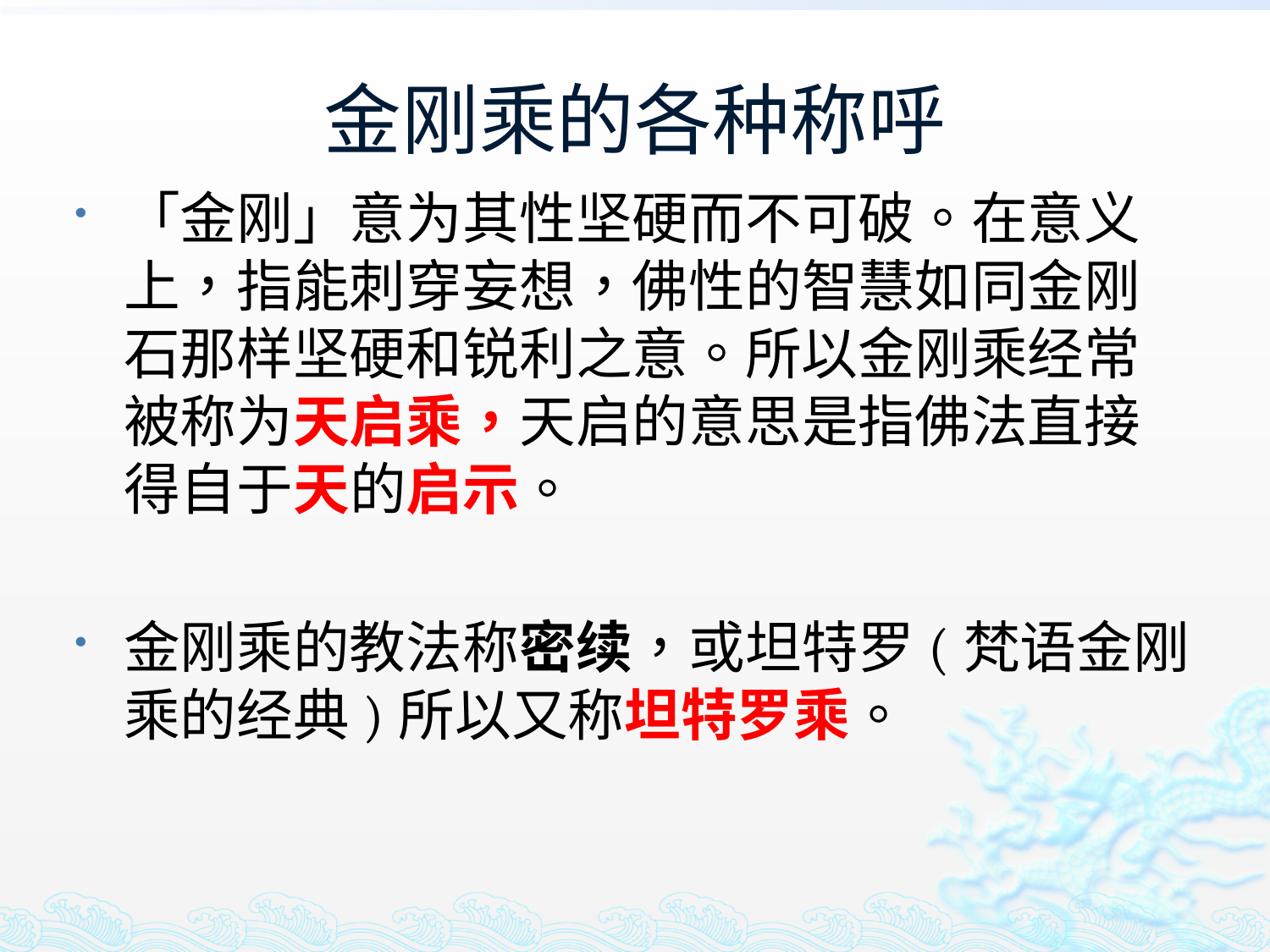

# 金刚乘的各种称呼
「金刚」意为其性坚硬而不可破。在意义上，指能刺穿妄想，佛性的智慧如同金刚石那样坚硬和锐利之意。所以金刚乘经常被称为天启乘，天启的意思是指佛法直接得自于天的启示。

金刚乘的教法称密续，或坦特罗(梵语金刚乘的经典)所以又称坦特罗乘。